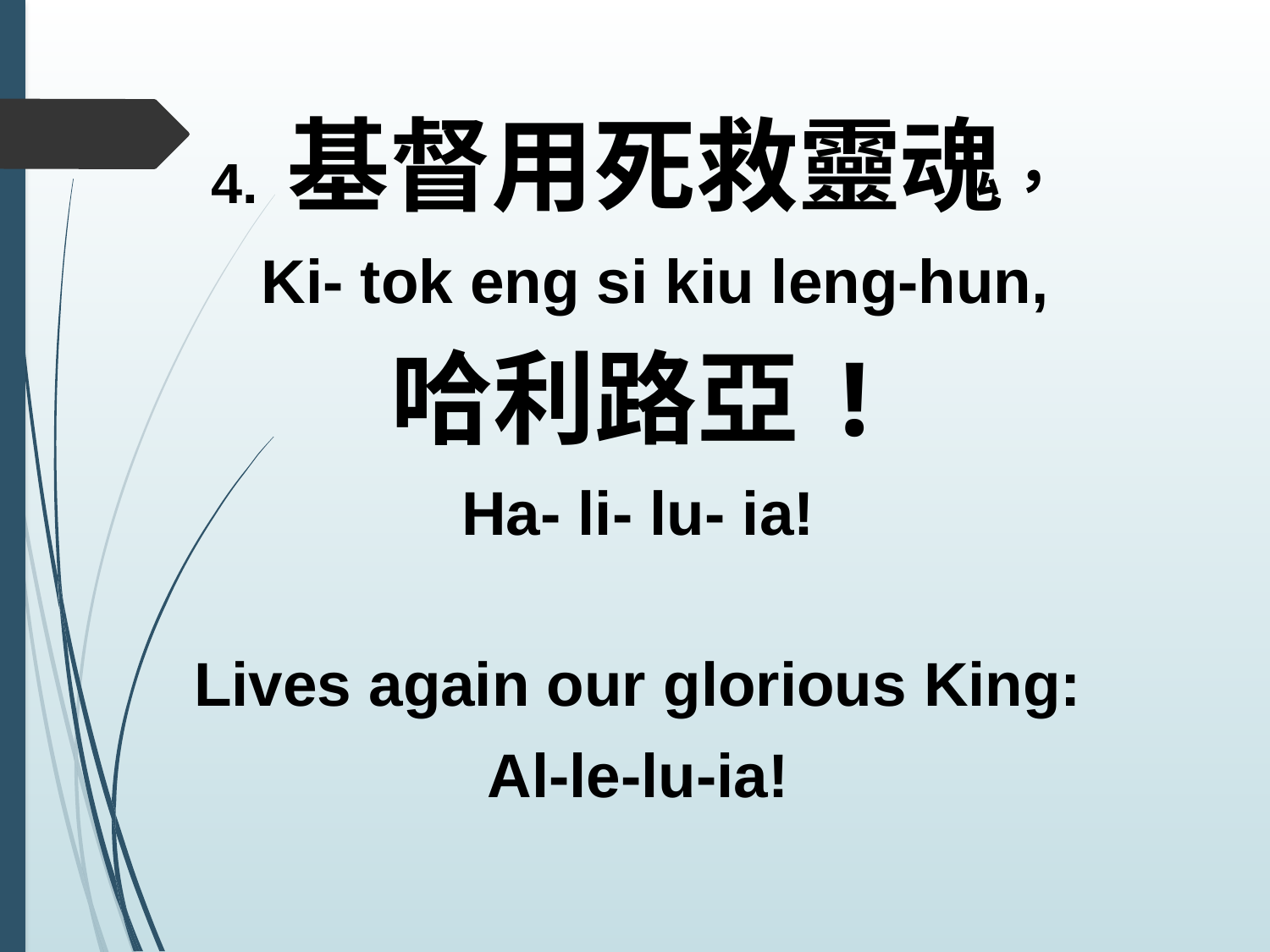

4. 基督用死救靈魂，
  Ki- tok eng si kiu leng-hun,
哈利路亞!
Ha- li- lu- ia!

Lives again our glorious King:
Al-le-lu-ia!